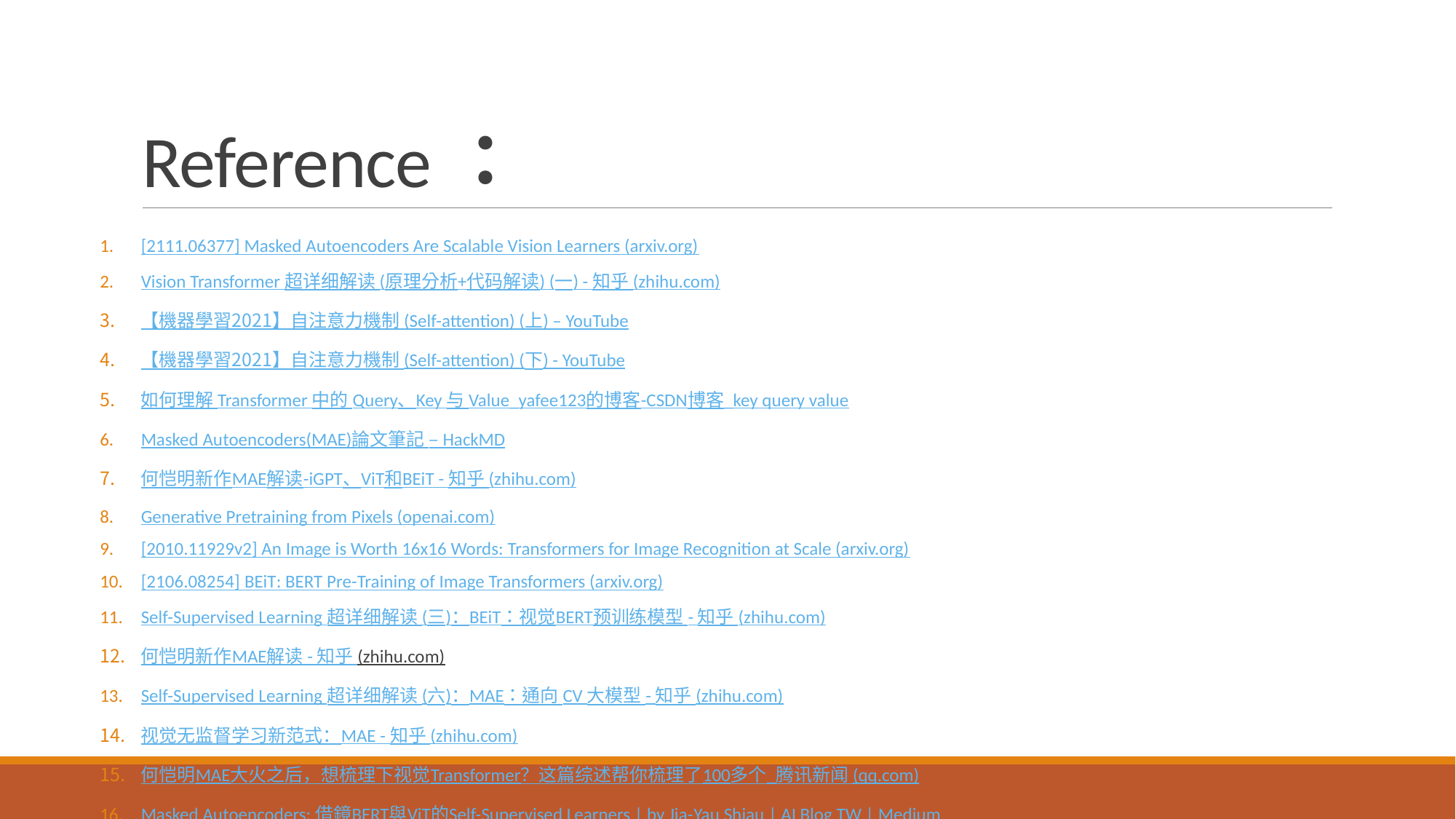

# Reference：
[2111.06377] Masked Autoencoders Are Scalable Vision Learners (arxiv.org)
Vision Transformer 超详细解读 (原理分析+代码解读) (一) - 知乎 (zhihu.com)
【機器學習2021】自注意力機制 (Self-attention) (上) – YouTube
【機器學習2021】自注意力機制 (Self-attention) (下) - YouTube
如何理解 Transformer 中的 Query、Key 与 Value_yafee123的博客-CSDN博客_key query value
Masked Autoencoders(MAE)論文筆記 – HackMD
何恺明新作MAE解读-iGPT、ViT和BEiT - 知乎 (zhihu.com)
Generative Pretraining from Pixels (openai.com)
[2010.11929v2] An Image is Worth 16x16 Words: Transformers for Image Recognition at Scale (arxiv.org)
[2106.08254] BEiT: BERT Pre-Training of Image Transformers (arxiv.org)
Self-Supervised Learning 超详细解读 (三)：BEiT：视觉BERT预训练模型 - 知乎 (zhihu.com)
何恺明新作MAE解读 - 知乎 (zhihu.com)
Self-Supervised Learning 超详细解读 (六)：MAE：通向 CV 大模型 - 知乎 (zhihu.com)
视觉无监督学习新范式：MAE - 知乎 (zhihu.com)
何恺明MAE大火之后，想梳理下视觉Transformer？这篇综述帮你梳理了100多个_腾讯新闻 (qq.com)
Masked Autoencoders: 借鏡BERT與ViT的Self-Supervised Learners | by Jia-Yau Shiau | AI Blog TW | Medium